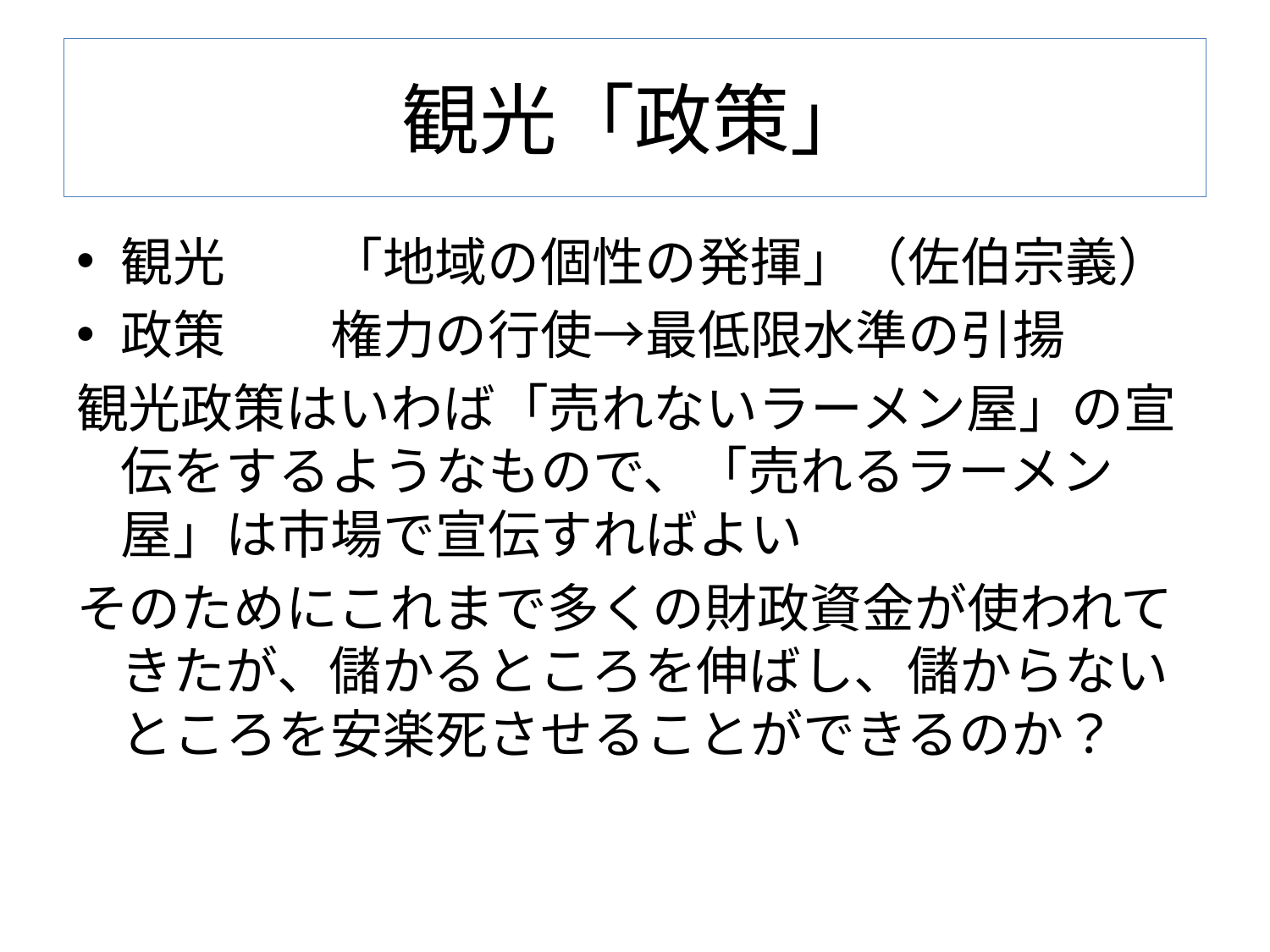

# 観光「政策」
観光　　「地域の個性の発揮」（佐伯宗義）
政策　　権力の行使→最低限水準の引揚
観光政策はいわば「売れないラーメン屋」の宣伝をするようなもので、「売れるラーメン屋」は市場で宣伝すればよい
そのためにこれまで多くの財政資金が使われてきたが、儲かるところを伸ばし、儲からないところを安楽死させることができるのか？